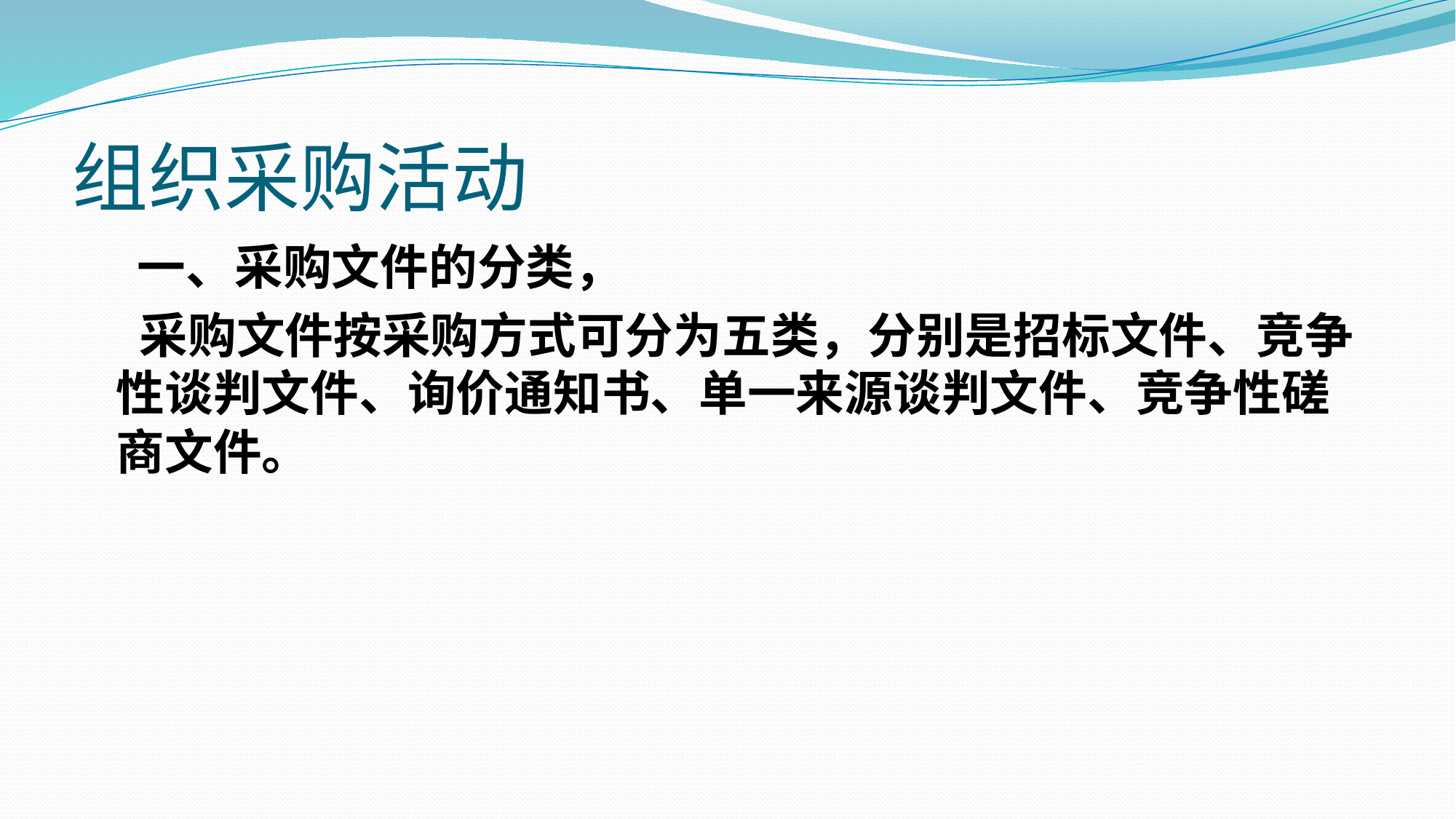

# 组织采购活动
     一、采购文件的分类，
    采购文件按采购方式可分为五类，分别是招标文件、竞争性谈判文件、询价通知书、单一来源谈判文件、竞争性磋商文件。